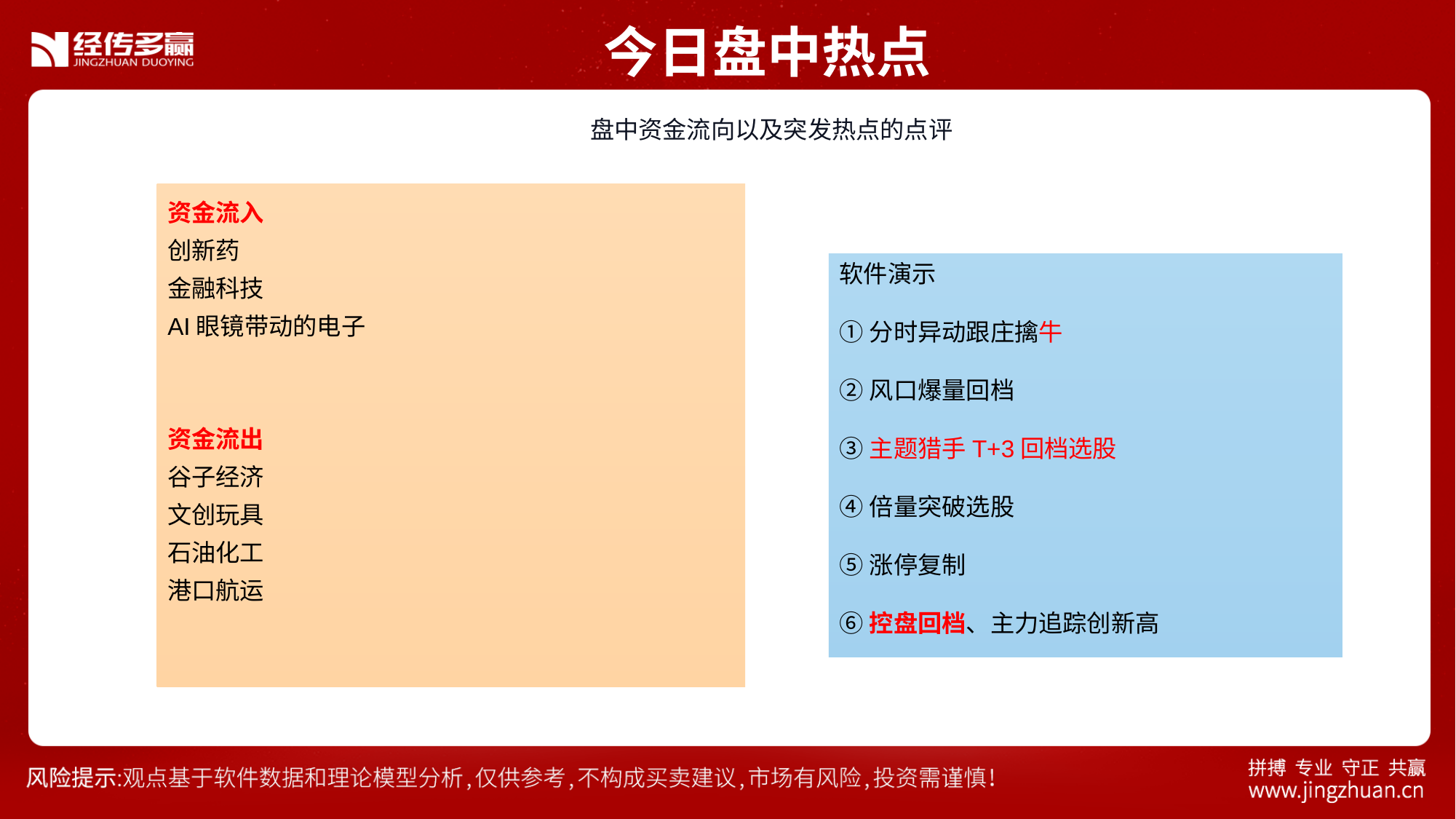

今日盘中热点
          盘中资金流向以及突发热点的点评

资金流入
创新药
金融科技
AI眼镜带动的电子

资金流出
谷子经济
文创玩具
石油化工
港口航运
软件演示

①分时异动跟庄擒牛

②风口爆量回档

③主题猎手T+3回档选股

④倍量突破选股

⑤涨停复制

⑥控盘回档、主力追踪创新高